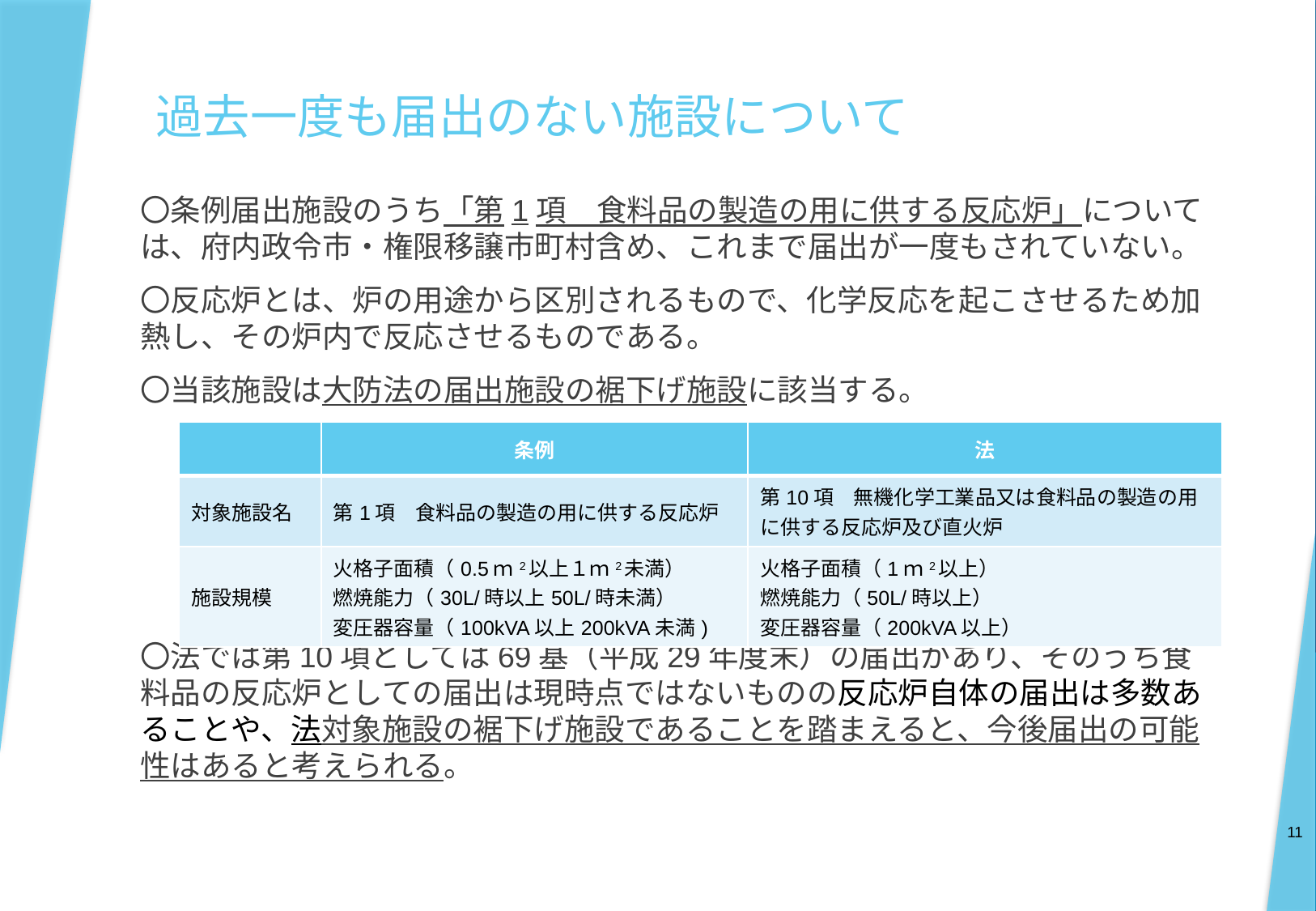

# 過去一度も届出のない施設について
〇条例届出施設のうち「第1項　食料品の製造の用に供する反応炉」については、府内政令市・権限移譲市町村含め、これまで届出が一度もされていない。
〇反応炉とは、炉の用途から区別されるもので、化学反応を起こさせるため加熱し、その炉内で反応させるものである。
〇当該施設は大防法の届出施設の裾下げ施設に該当する。

〇法では第10項としては69基（平成29年度末）の届出があり、そのうち食料品の反応炉としての届出は現時点ではないものの反応炉自体の届出は多数あることや、法対象施設の裾下げ施設であることを踏まえると、今後届出の可能性はあると考えられる。

|  | 条例 | 法 |
| --- | --- | --- |
| 対象施設名 | 第1項　食料品の製造の用に供する反応炉 | 第10項　無機化学工業品又は食料品の製造の用に供する反応炉及び直火炉 |
| 施設規模 | 火格子面積（0.5ｍ2以上１ｍ2未満） 燃焼能力（30L/時以上50L/時未満） 変圧器容量（100kVA以上200kVA未満) | 火格子面積（1ｍ2以上） 燃焼能力（50L/時以上） 変圧器容量（200kVA以上） |

11